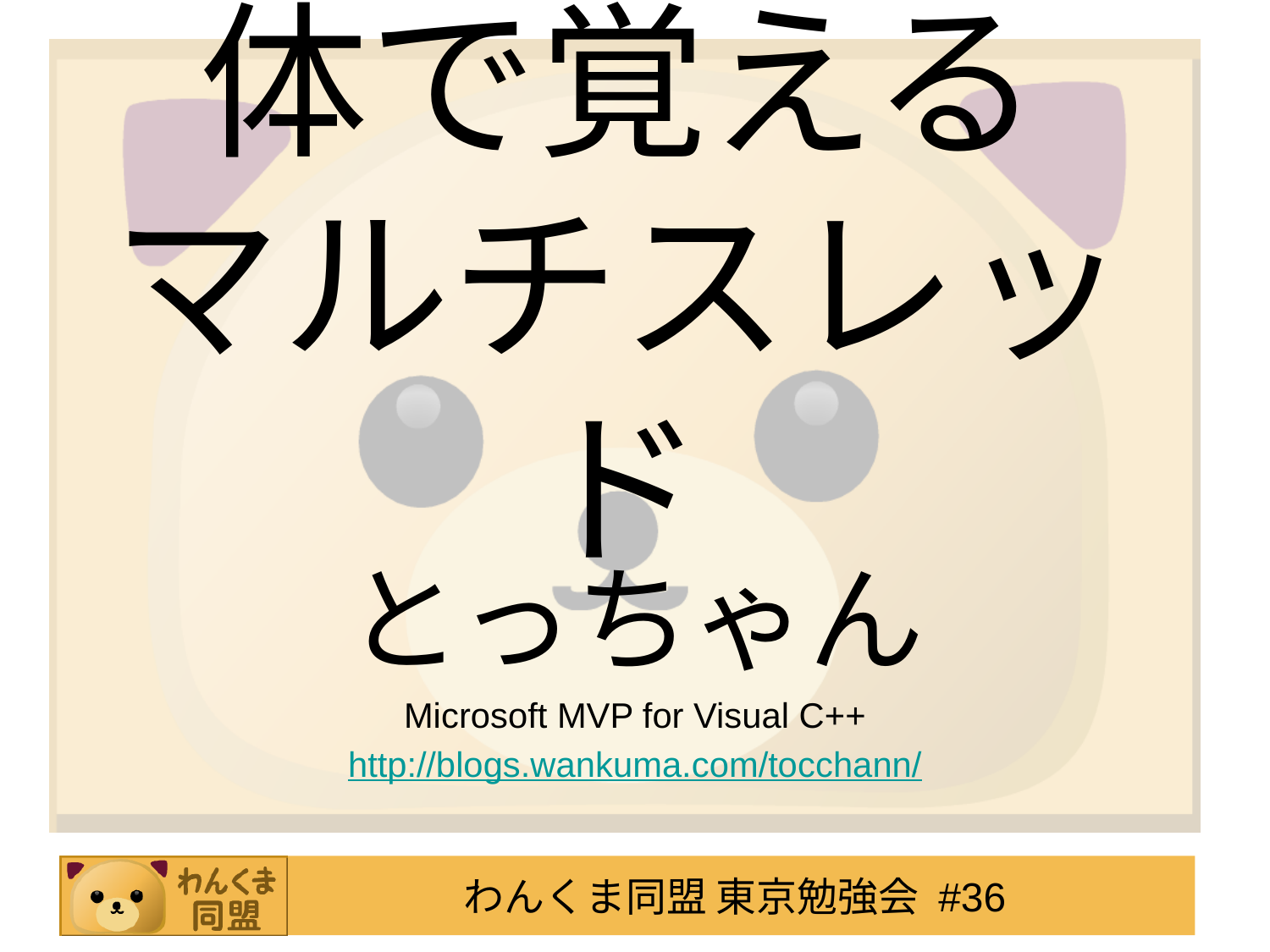

# 体で覚える マルチスレッド
とっちゃん
Microsoft MVP for Visual C++
http://blogs.wankuma.com/tocchann/